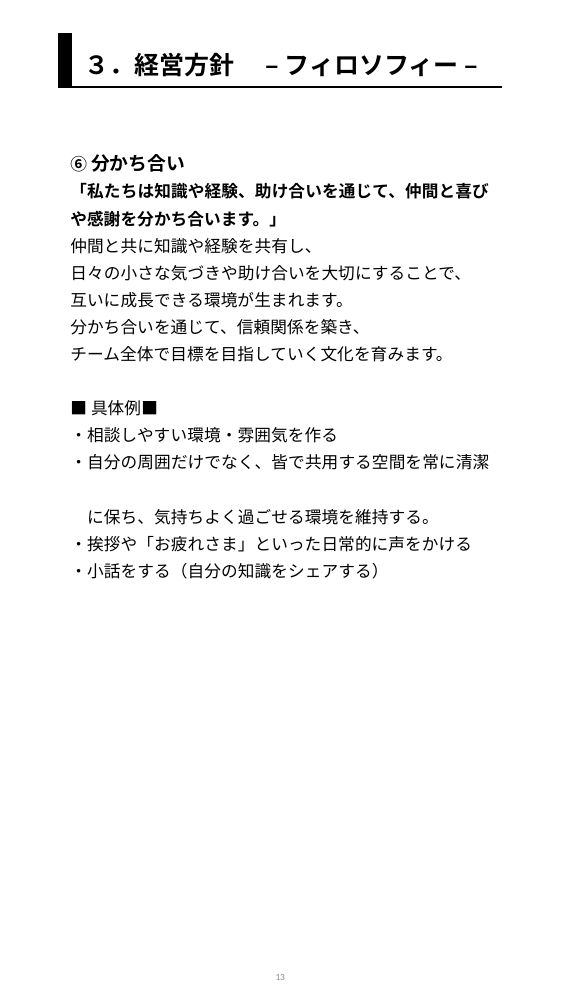

３．経営方針　 – フィロソフィー –
⑥分かち合い　​
「私たちは知識や経験、助け合いを通じて、仲間と喜びや感謝を分かち合います。」​
仲間と共に知識や経験を共有し、
日々の小さな気づきや助け合いを大切にすることで、
互いに成長できる環境が生まれます。
分かち合いを通じて、信頼関係を築き、
チーム全体で目標を目指していく文化を育みます。​
​
■具体例■​
・相談しやすい環境・雰囲気を作る​
・自分の周囲だけでなく、皆で共用する空間を常に清潔
　に保ち、気持ちよく過ごせる環境を維持する。​
・挨拶や「お疲れさま」といった日常的に声をかける​
・小話をする（自分の知識をシェアする）​
​
​
13